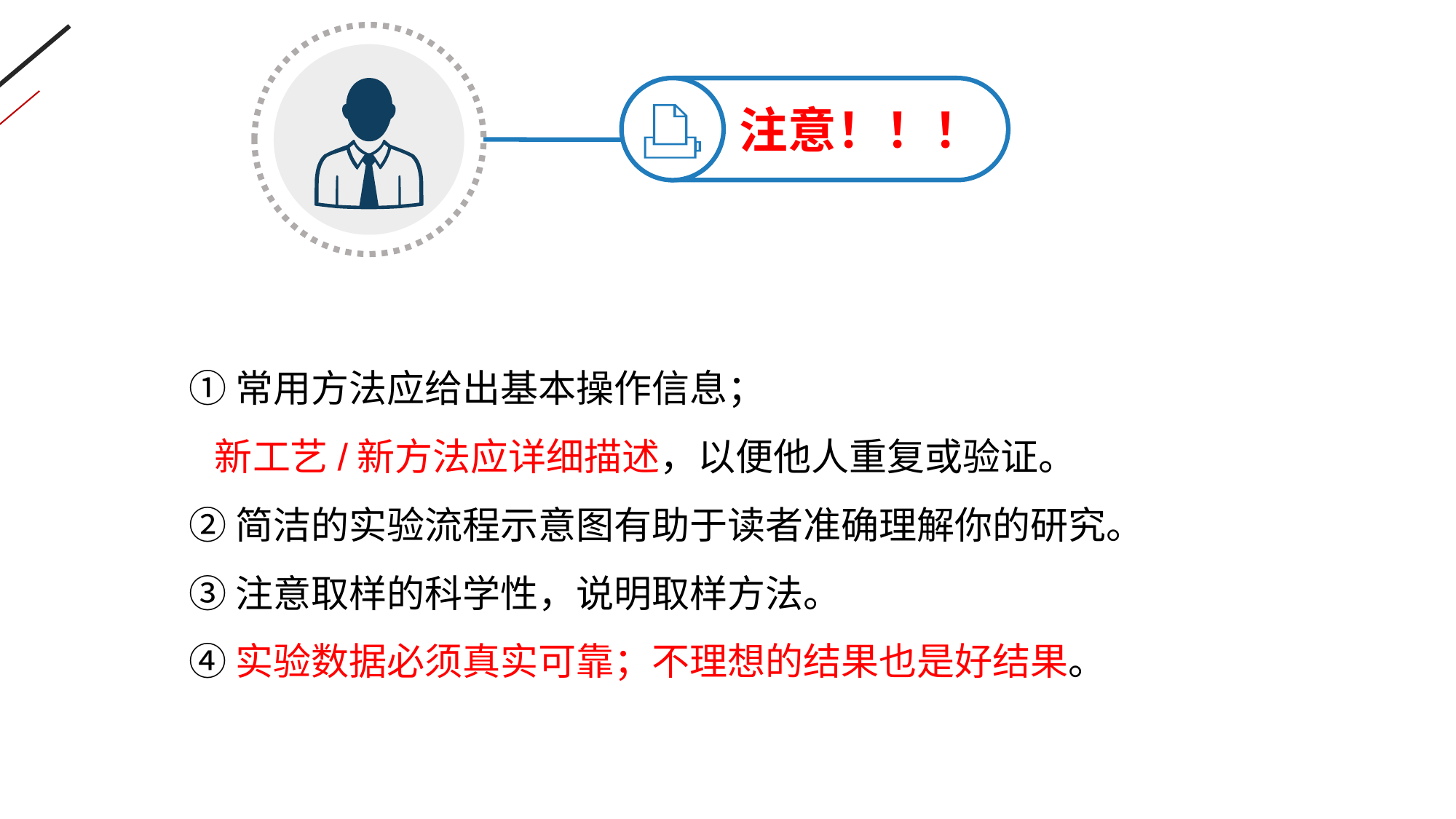

注意！！！

  ①常用方法应给出基本操作信息；
    新工艺/新方法应详细描述，以便他人重复或验证。
  ②简洁的实验流程示意图有助于读者准确理解你的研究。
  ③注意取样的科学性，说明取样方法。
  ④实验数据必须真实可靠；不理想的结果也是好结果。